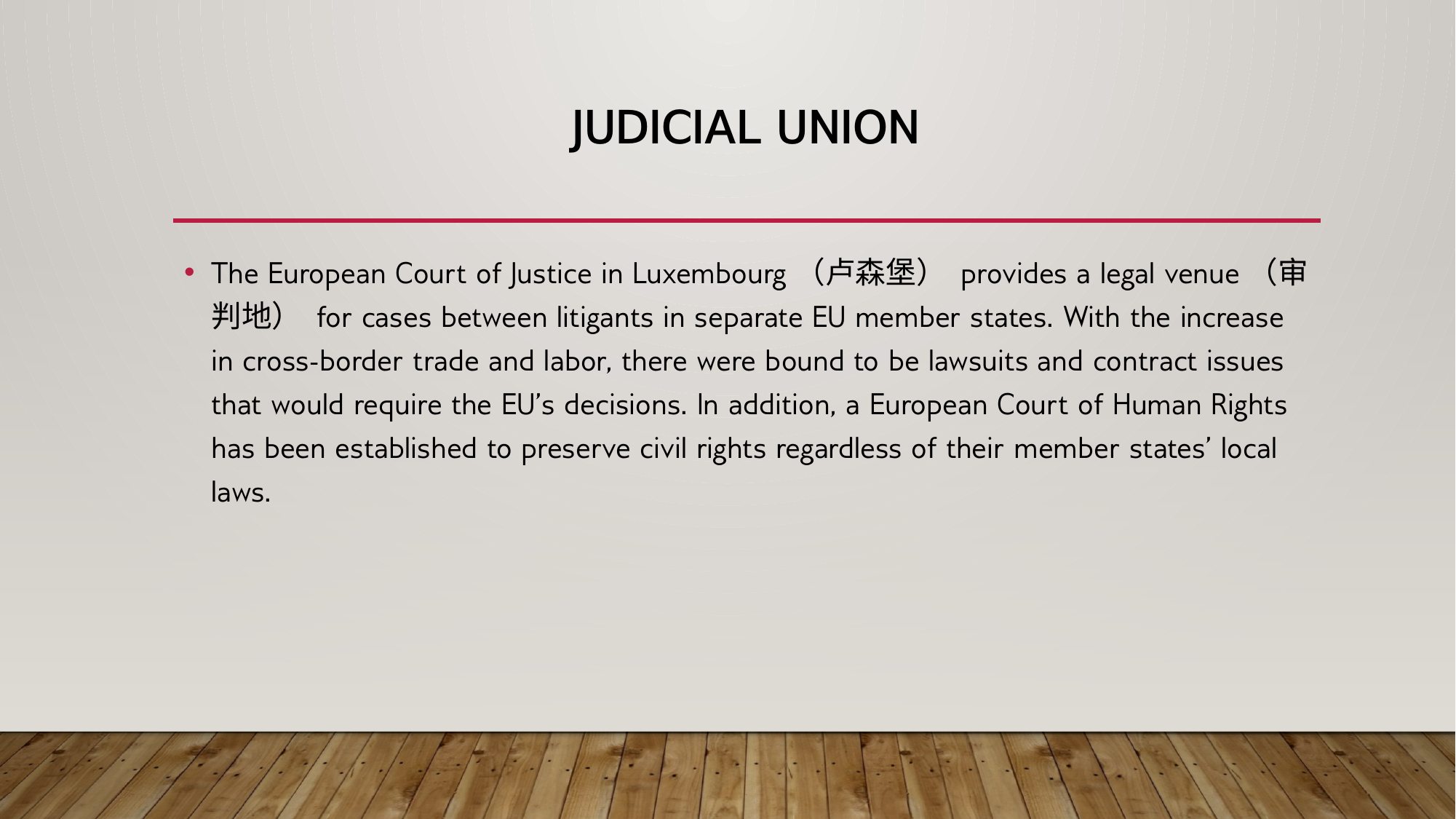

# Judicial union
The European Court of Justice in Luxembourg（卢森堡） provides a legal venue（审判地） for cases between litigants in separate EU member states. With the increase in cross-border trade and labor, there were bound to be lawsuits and contract issues that would require the EU’s decisions. In addition, a European Court of Human Rights has been established to preserve civil rights regardless of their member states’ local laws.